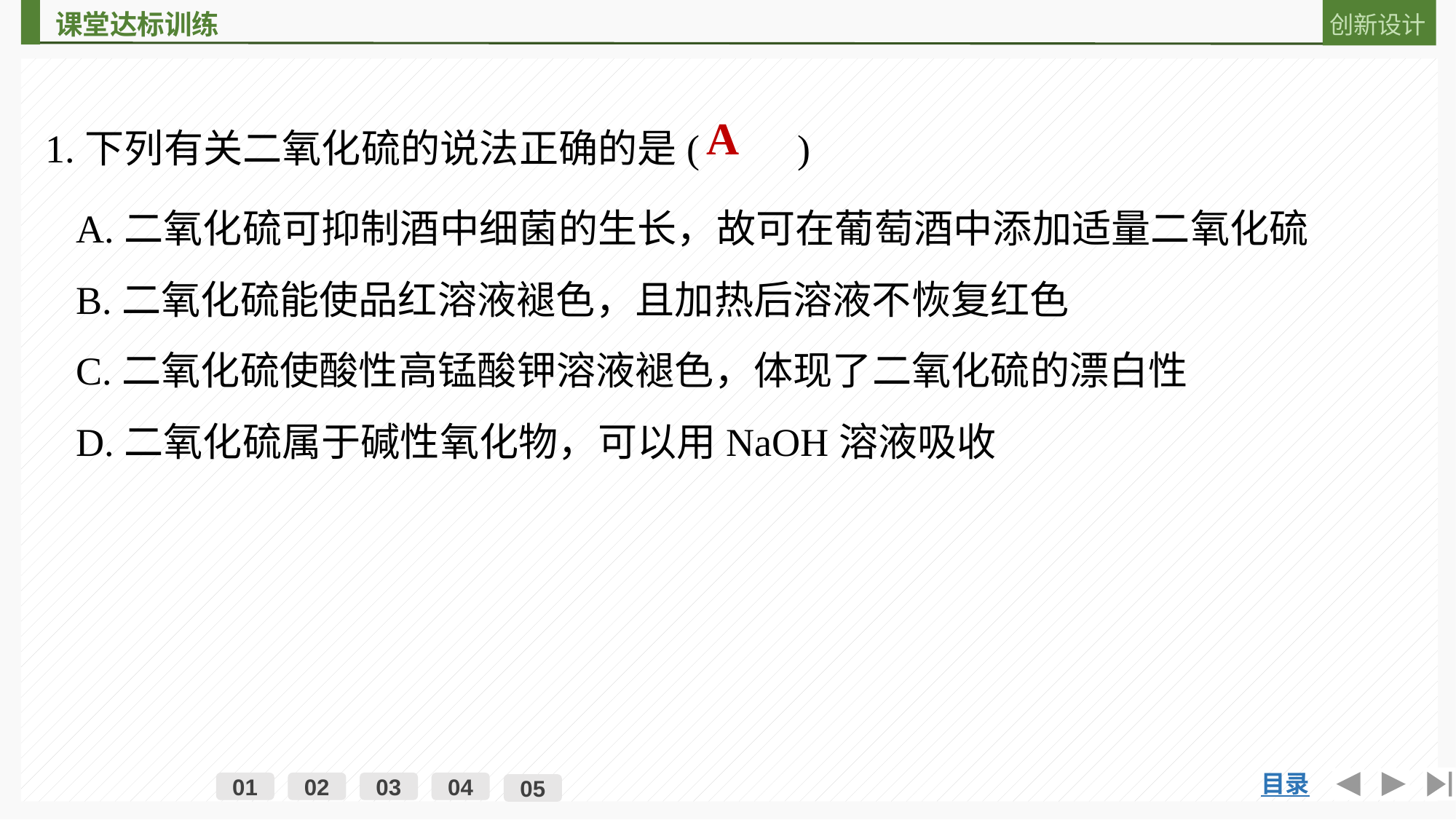

1.下列有关二氧化硫的说法正确的是(　　)
A
A.二氧化硫可抑制酒中细菌的生长，故可在葡萄酒中添加适量二氧化硫
B.二氧化硫能使品红溶液褪色，且加热后溶液不恢复红色
C.二氧化硫使酸性高锰酸钾溶液褪色，体现了二氧化硫的漂白性
D.二氧化硫属于碱性氧化物，可以用NaOH溶液吸收